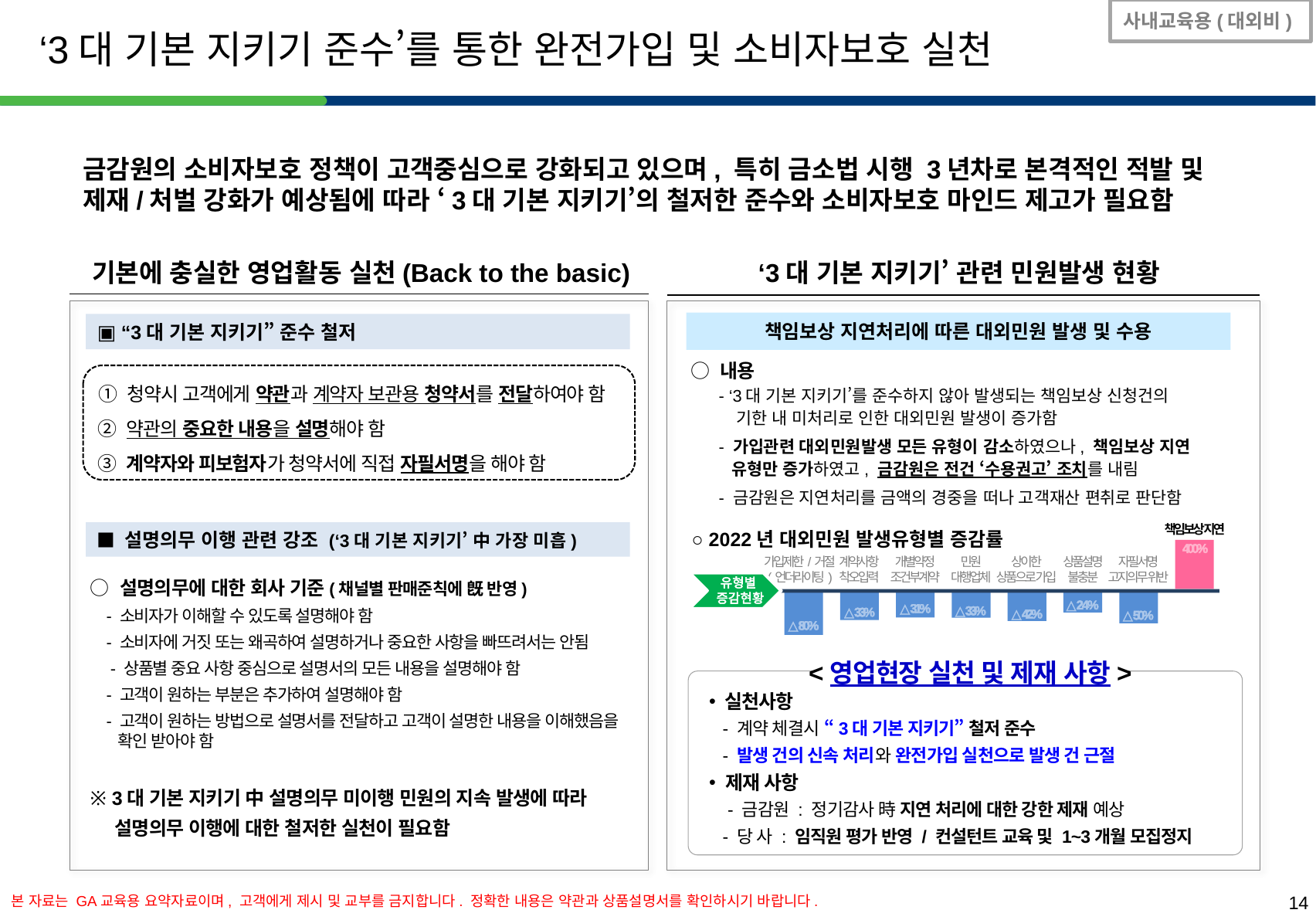

사내교육용(대외비)
‘3대 기본 지키기 준수’를 통한 완전가입 및 소비자보호 실천
금감원의 소비자보호 정책이 고객중심으로 강화되고 있으며, 특히 금소법 시행 3년차로 본격적인 적발 및 제재/처벌 강화가 예상됨에 따라 ‘3대 기본 지키기’의 철저한 준수와 소비자보호 마인드 제고가 필요함
기본에 충실한 영업활동 실천(Back to the basic)
‘3대 기본 지키기’ 관련 민원발생 현황

책임보상 지연처리에 따른 대외민원 발생 및 수용
▣ “3대 기본 지키기” 준수 철저
 ○ 내용
       - ‘3대 기본 지키기’를 준수하지 않아 발생되는 책임보상 신청건의
          기한 내 미처리로 인한 대외민원 발생이 증가함
       - 가입관련 대외민원발생 모든 유형이 감소하였으나, 책임보상 지연
         유형만 증가하였고, 금감원은 전건 ‘수용권고’ 조치를 내림
       - 금감원은 지연처리를 금액의 경중을 떠나 고객재산 편취로 판단함
 ○ 2022년 대외민원 발생유형별 증감률
  ① 청약시 고객에게 약관과 계약자 보관용 청약서를 전달하여야 함
  ② 약관의 중요한 내용을 설명해야 함
  ③ 계약자와 피보험자가 청약서에 직접 자필서명을 해야 함
책임보상 지연
400%

가입제한/거절
(언더라이팅)
계약사항
착오입력
개별약정
조건부계약
민원
대행업체
상이한
상품으로 가입
상품설명
불충분
자필서명
고지의무 위반

유형별
증감현황

△24%

△31%
△33%
△33%
△42%
△50%
△80%
■ 설명의무 이행 관련 강조 (‘3대 기본 지키기’ 中 가장 미흡)
○ 설명의무에 대한 회사 기준(채널별 판매준칙에 旣 반영)
    - 소비자가 이해할 수 있도록 설명해야 함
    - 소비자에 거짓 또는 왜곡하여 설명하거나 중요한 사항을 빠뜨려서는 안됨
    - 상품별 중요 사항 중심으로 설명서의 모든 내용을 설명해야 함
    - 고객이 원하는 부분은 추가하여 설명해야 함
    - 고객이 원하는 방법으로 설명서를 전달하고 고객이 설명한 내용을 이해했음을
      확인 받아야 함

※ 3대 기본 지키기 中 설명의무 미이행 민원의 지속 발생에 따라
     설명의무 이행에 대한 철저한 실천이 필요함
<영업현장 실천 및 제재 사항>
 실천사항
   - 계약 체결시 “3대 기본 지키기” 철저 준수
   - 발생 건의 신속 처리와 완전가입 실천으로 발생 건 근절
 제재 사항
   - 금감원 : 정기감사 時 지연 처리에 대한 강한 제재 예상
   - 당 사 : 임직원 평가 반영 / 컨설턴트 교육 및 1~3개월 모집정지
본 자료는 GA교육용 요약자료이며, 고객에게 제시 및 교부를 금지합니다. 정확한 내용은 약관과 상품설명서를 확인하시기 바랍니다.